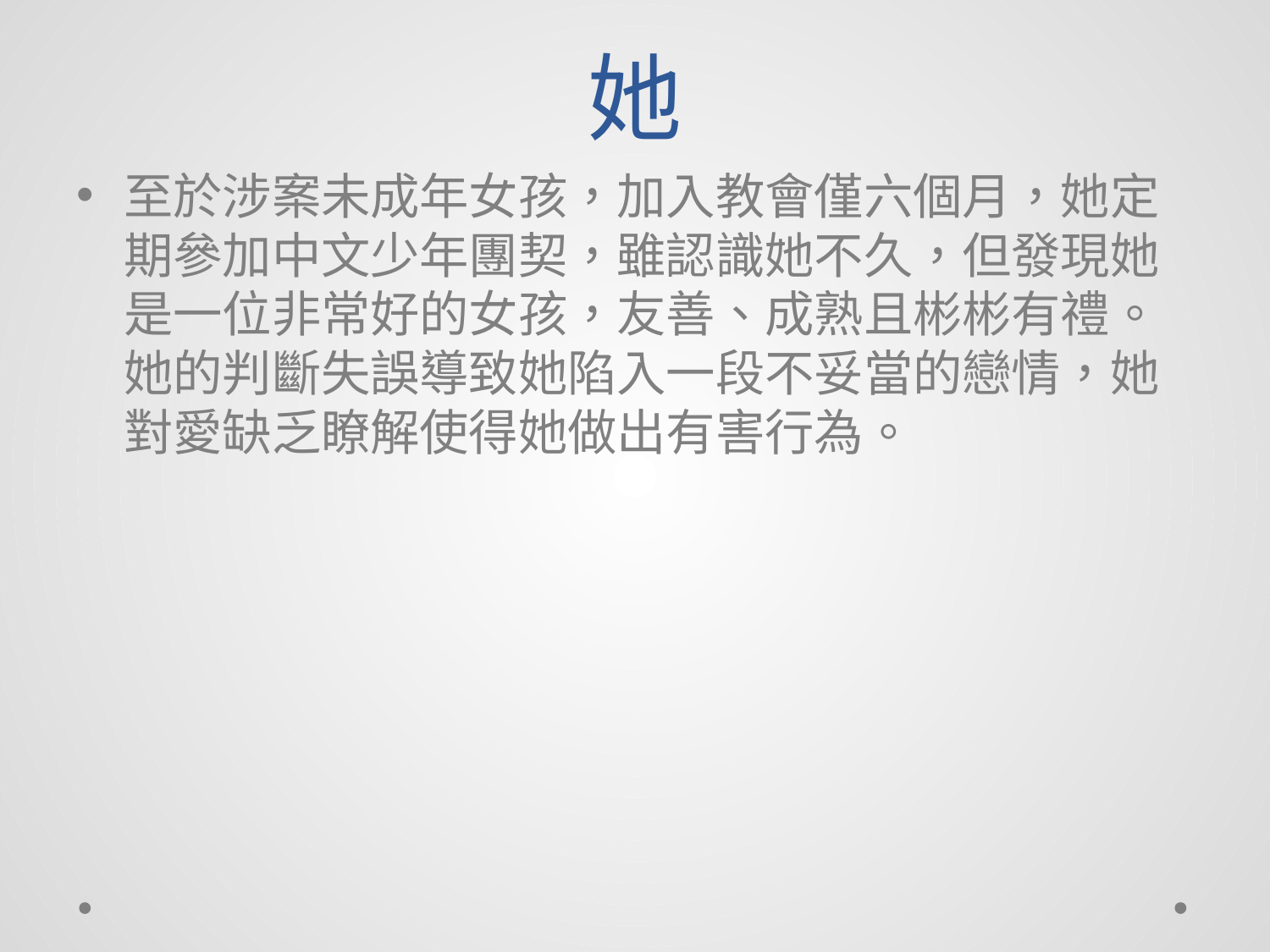

# 她
至於涉案未成年女孩，加入教會僅六個月，她定期參加中文少年團契，雖認識她不久，但發現她是一位非常好的女孩，友善、成熟且彬彬有禮。她的判斷失誤導致她陷入一段不妥當的戀情，她對愛缺乏瞭解使得她做出有害行為。